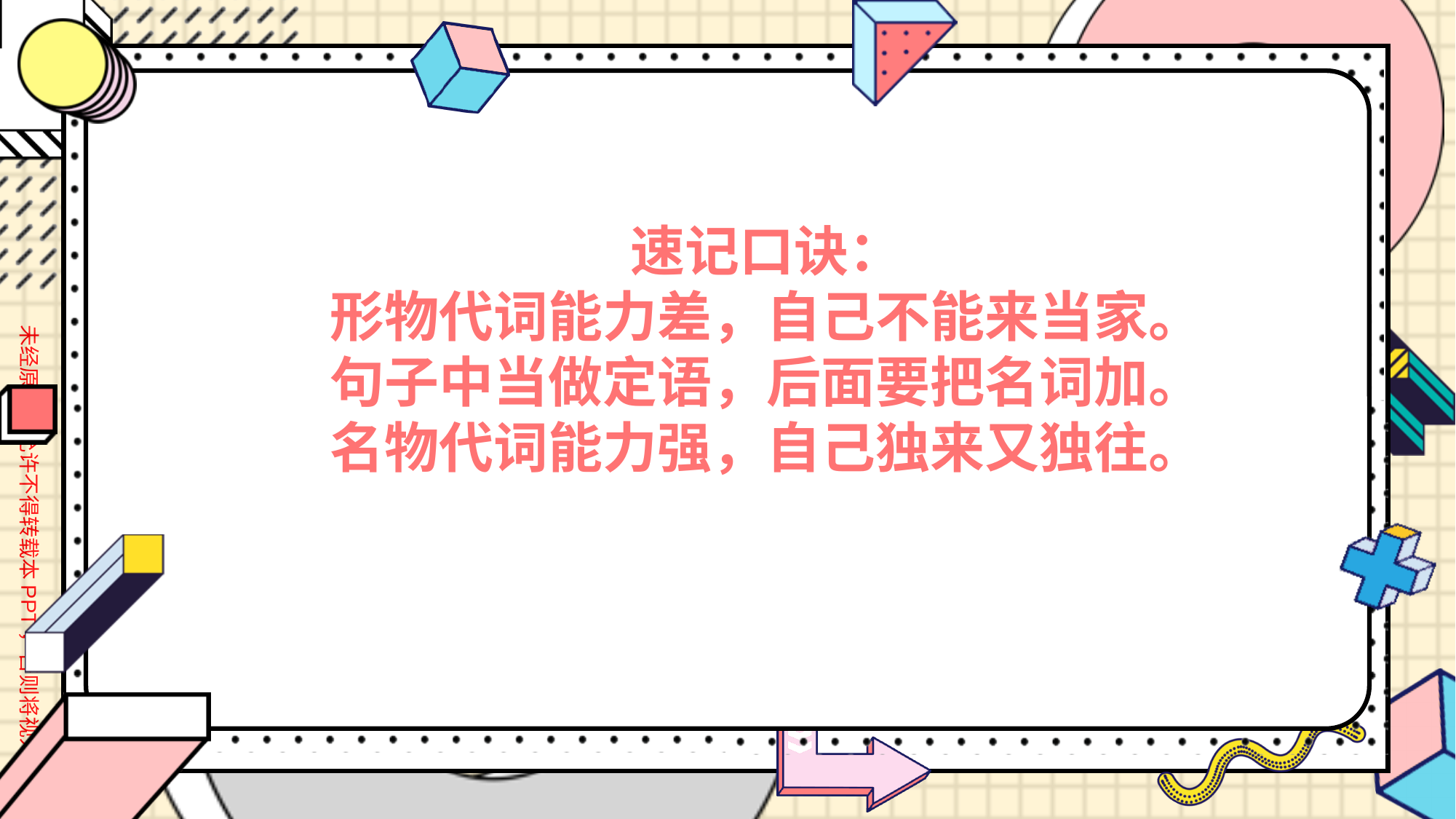

速记口诀：
形物代词能力差，自己不能来当家。
句子中当做定语，后面要把名词加。
名物代词能力强，自己独来又独往。